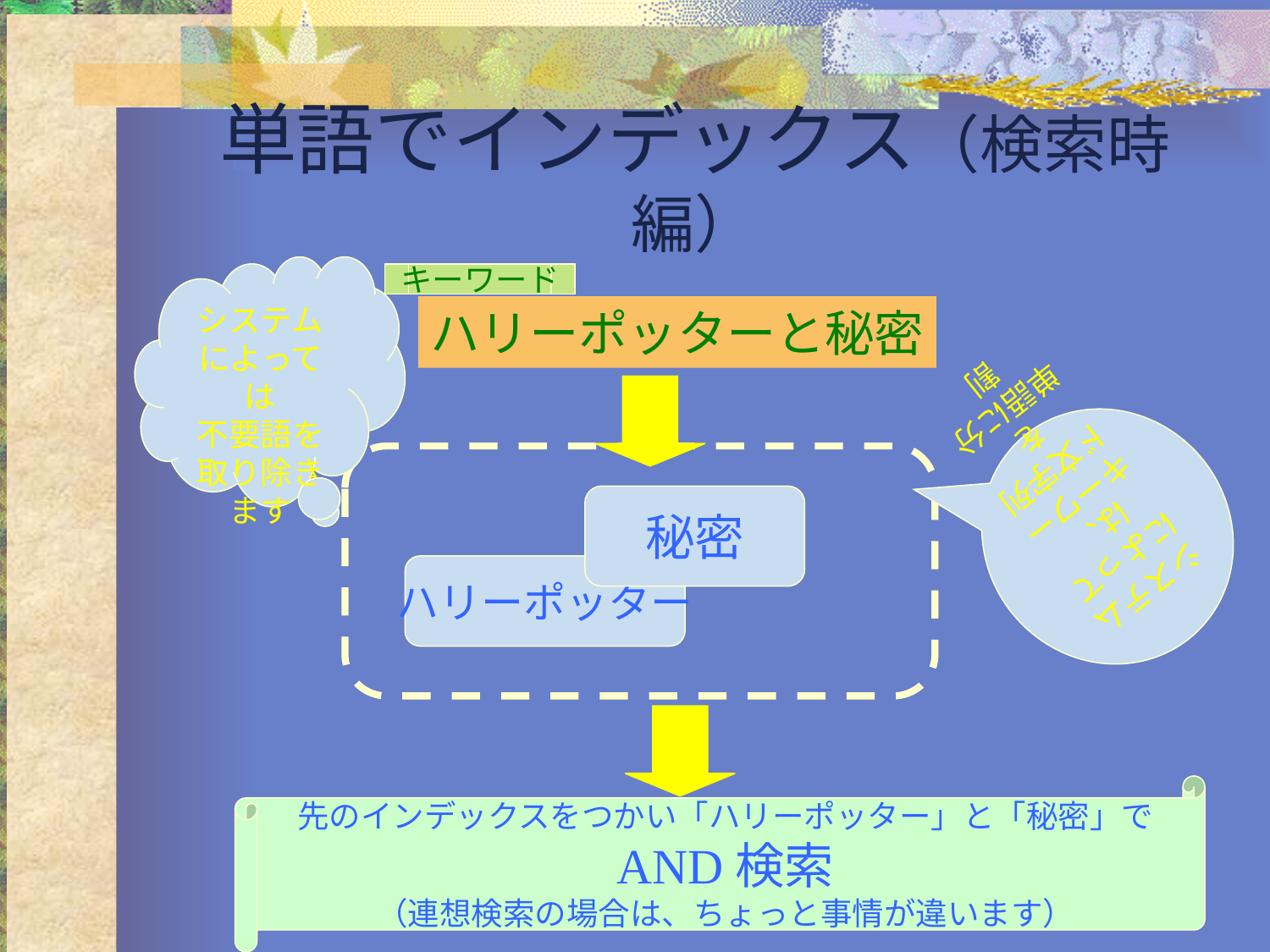

# 単語でインデックス（検索時編）
システムによっては
不要語を取り除きます
キーワード
ハリーポッターと秘密

システムによっては、
キーワード文字列を
単語に分割

秘密
ハリーポッター

先のインデックスをつかい「ハリーポッター」と「秘密」で
AND検索
（連想検索の場合は、ちょっと事情が違います）